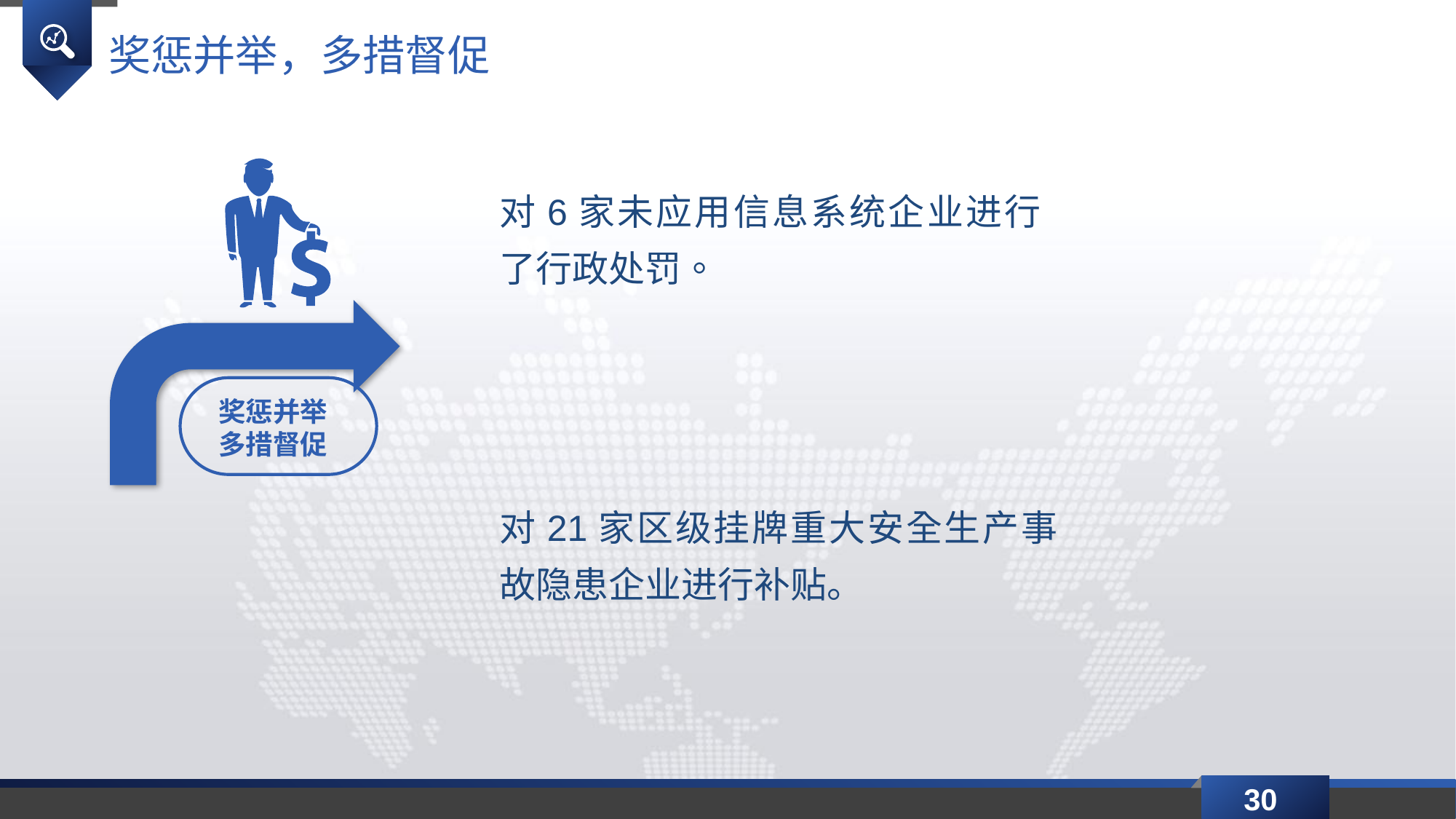

奖惩并举，多措督促

对6家未应用信息系统企业进行了行政处罚。

奖惩并举
多措督促
对21家区级挂牌重大安全生产事故隐患企业进行补贴。

30

延时符